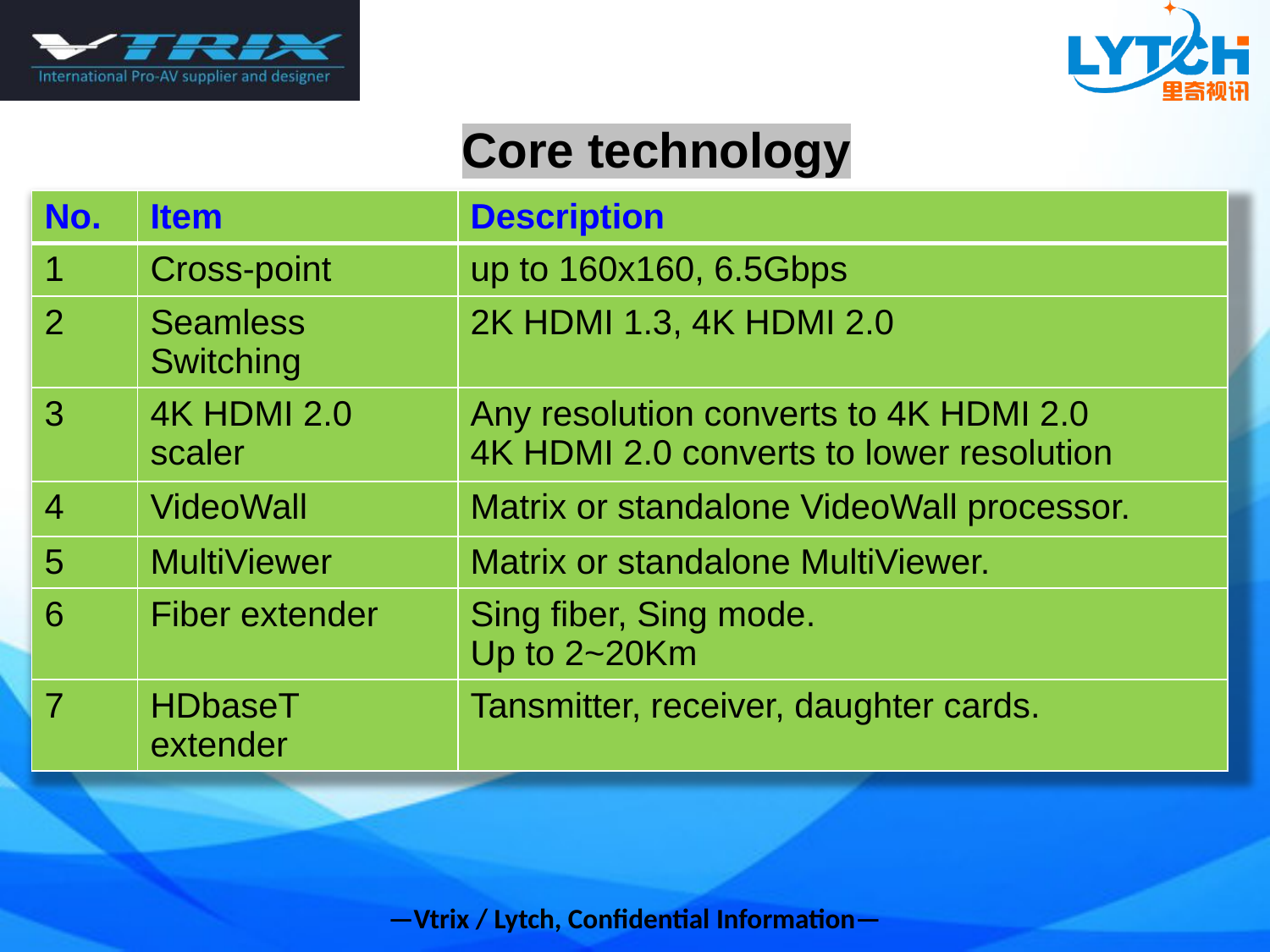

# 核心技术
Core technology
| No. | Item | Description |
| --- | --- | --- |
| 1 | Cross-point | up to 160x160, 6.5Gbps |
| 2 | Seamless Switching | 2K HDMI 1.3, 4K HDMI 2.0 |
| 3 | 4K HDMI 2.0 scaler | Any resolution converts to 4K HDMI 2.0 4K HDMI 2.0 converts to lower resolution |
| 4 | VideoWall | Matrix or standalone VideoWall processor. |
| 5 | MultiViewer | Matrix or standalone MultiViewer. |
| 6 | Fiber extender | Sing fiber, Sing mode. Up to 2~20Km |
| 7 | HDbaseT extender | Tansmitter, receiver, daughter cards. |
9